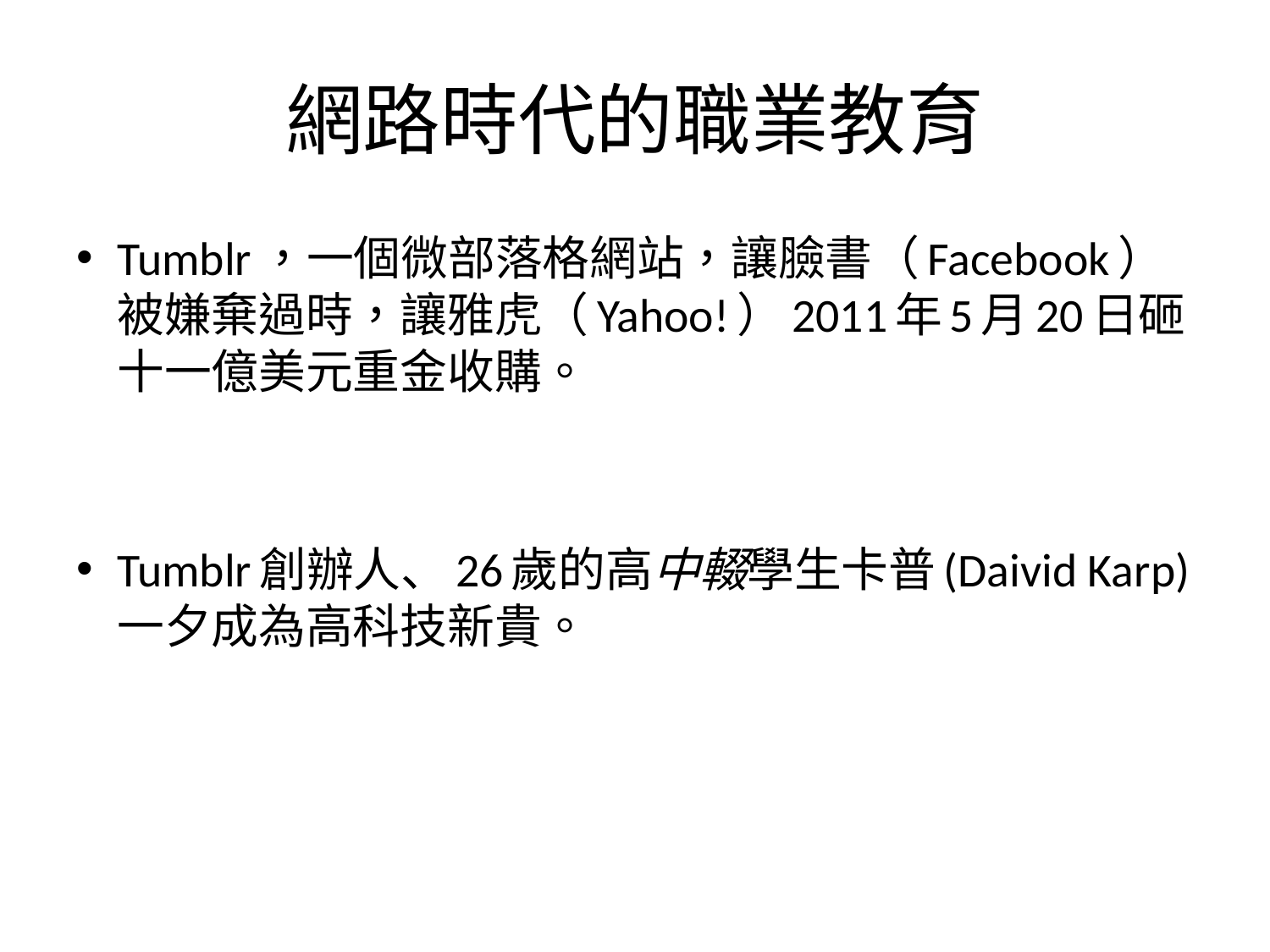

# 網路時代的職業教育
Tumblr，一個微部落格網站，讓臉書（Facebook）被嫌棄過時，讓雅虎（Yahoo!）2011年5月20日砸十一億美元重金收購。

Tumblr創辦人、26歲的高中輟學生卡普(Daivid Karp)一夕成為高科技新貴。